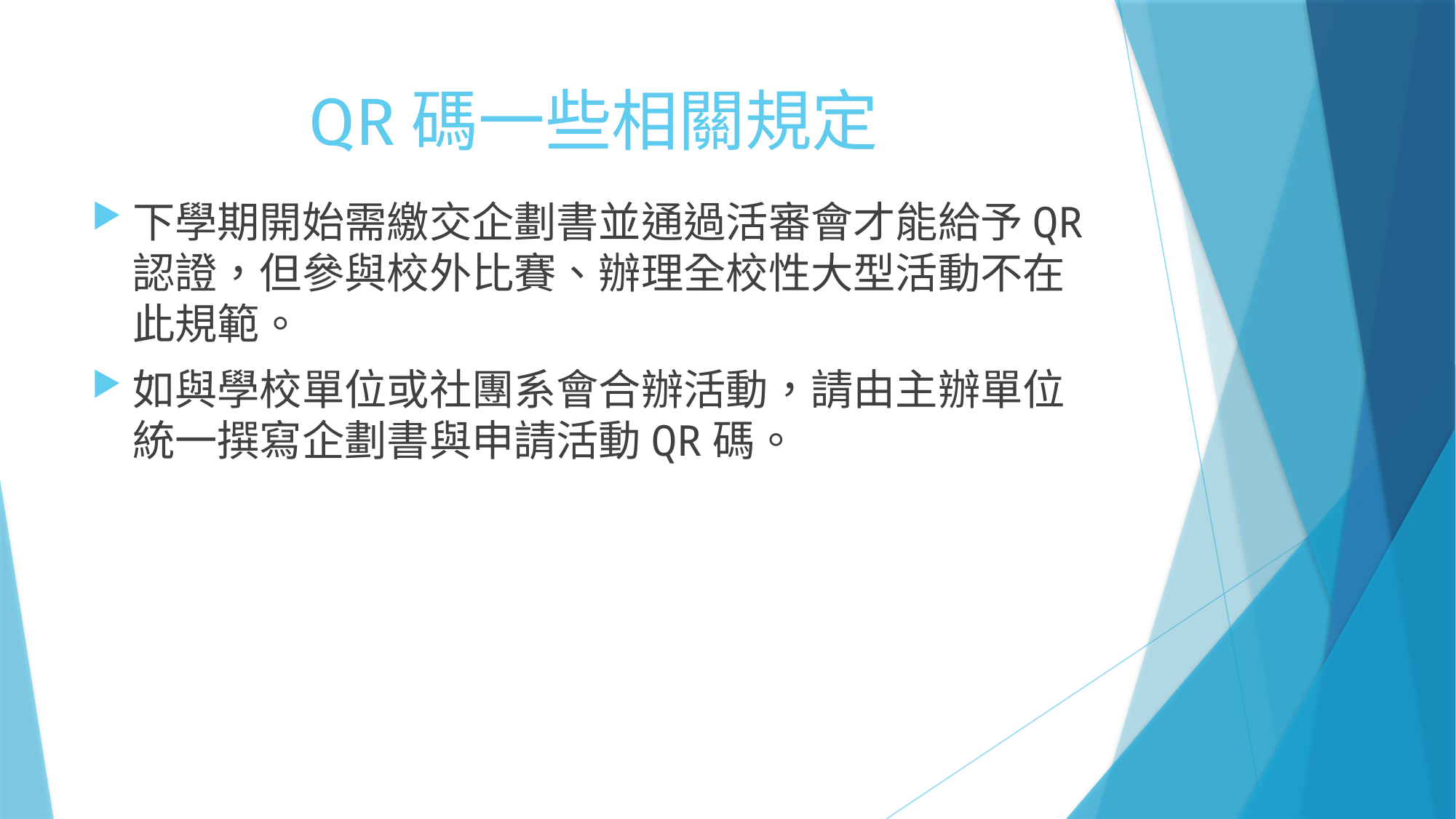

# QR碼一些相關規定
下學期開始需繳交企劃書並通過活審會才能給予QR認證，但參與校外比賽、辦理全校性大型活動不在此規範。
如與學校單位或社團系會合辦活動，請由主辦單位統一撰寫企劃書與申請活動QR碼。